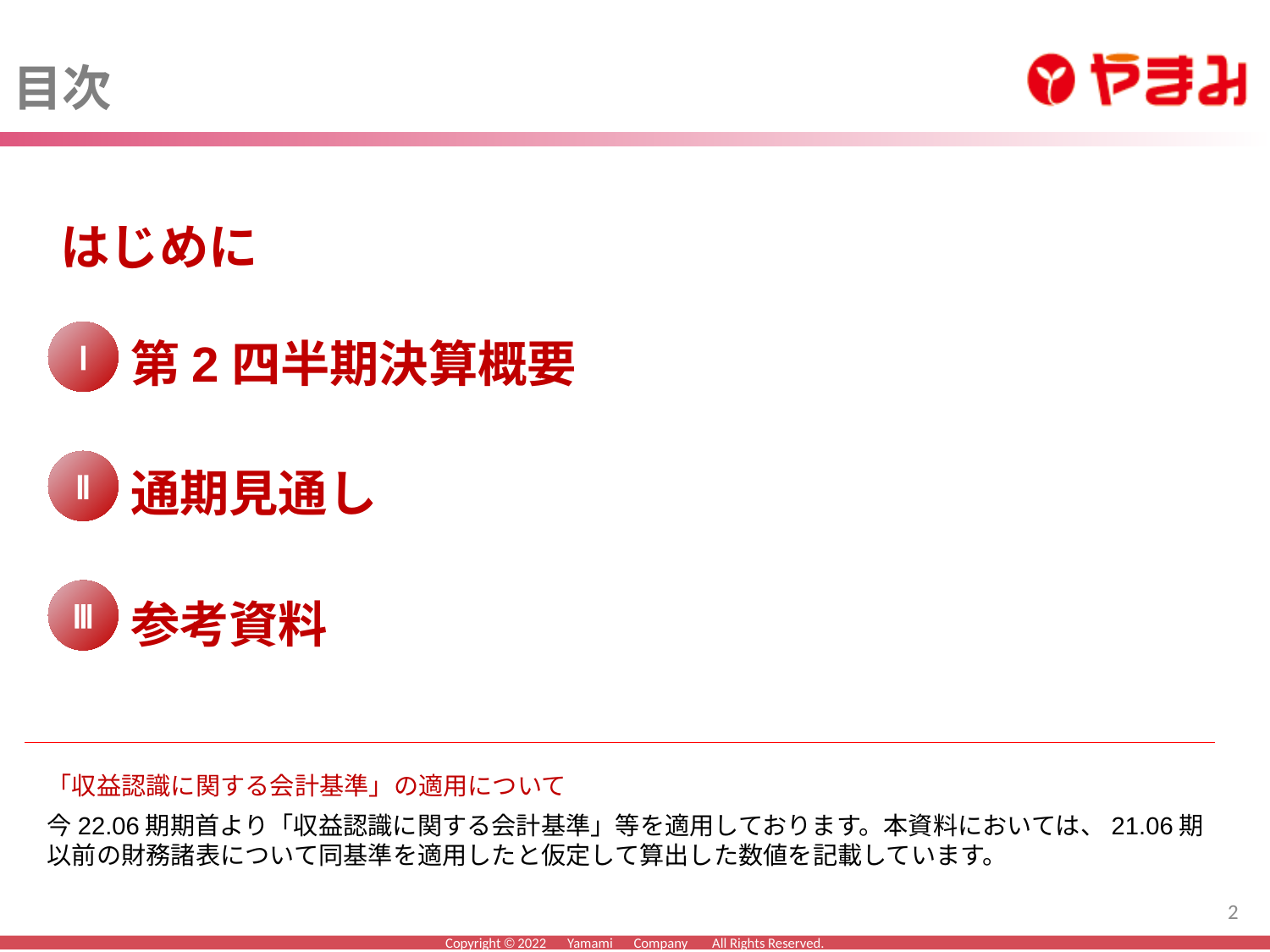

目次
はじめに
Ⅰ
第2四半期決算概要
Ⅱ
通期見通し
Ⅲ
参考資料
「収益認識に関する会計基準」の適用について
今22.06期期首より「収益認識に関する会計基準」等を適用しております。本資料においては、21.06期以前の財務諸表について同基準を適用したと仮定して算出した数値を記載しています。
2